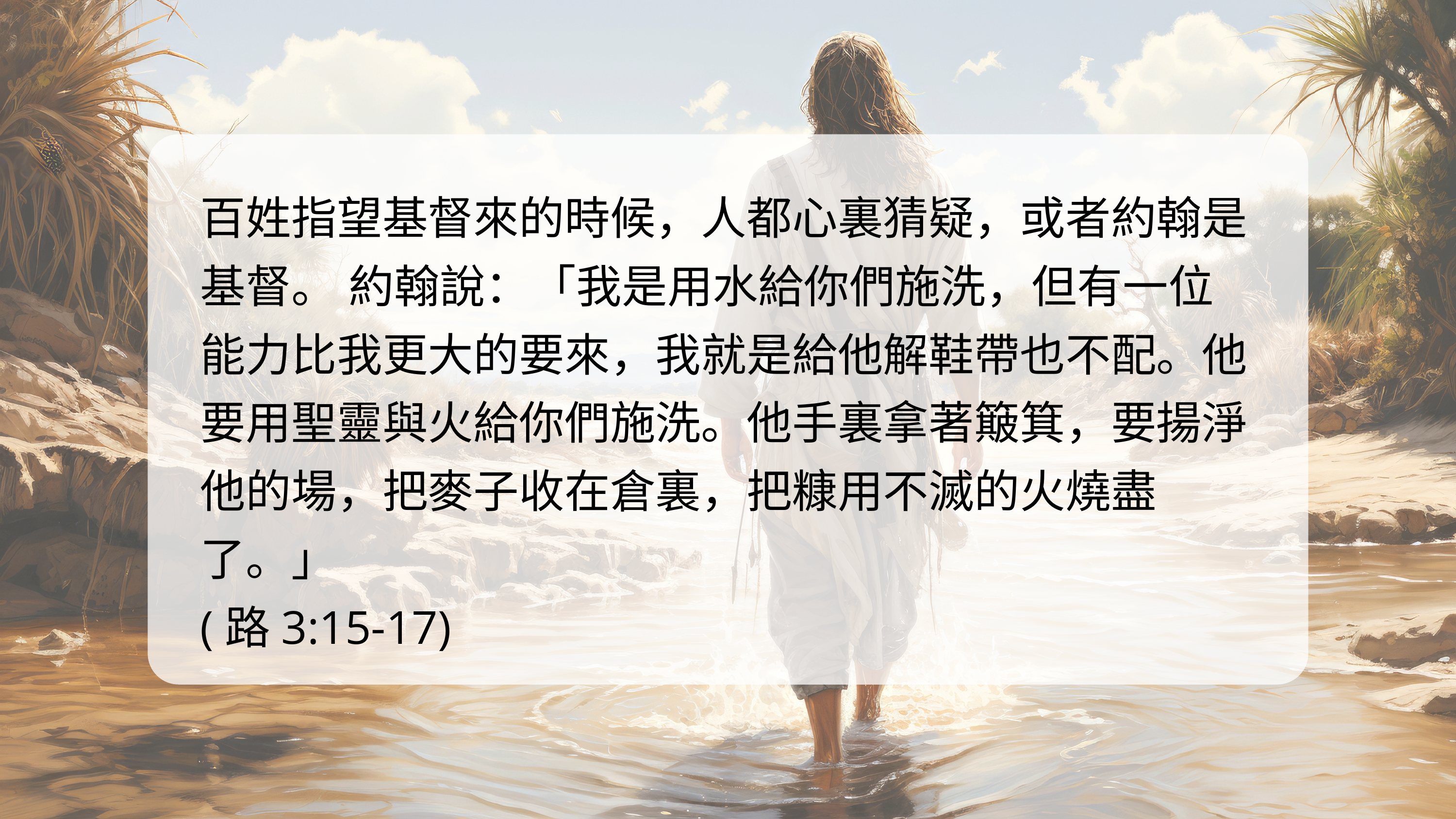

百姓指望基督來的時候，人都心裏猜疑，或者約翰是基督。 約翰說：「我是用水給你們施洗，但有一位能力比我更大的要來，我就是給他解鞋帶也不配。他要用聖靈與火給你們施洗。他手裏拿著簸箕，要揚淨他的場，把麥子收在倉裏，把糠用不滅的火燒盡了。」
(路3:15-17)